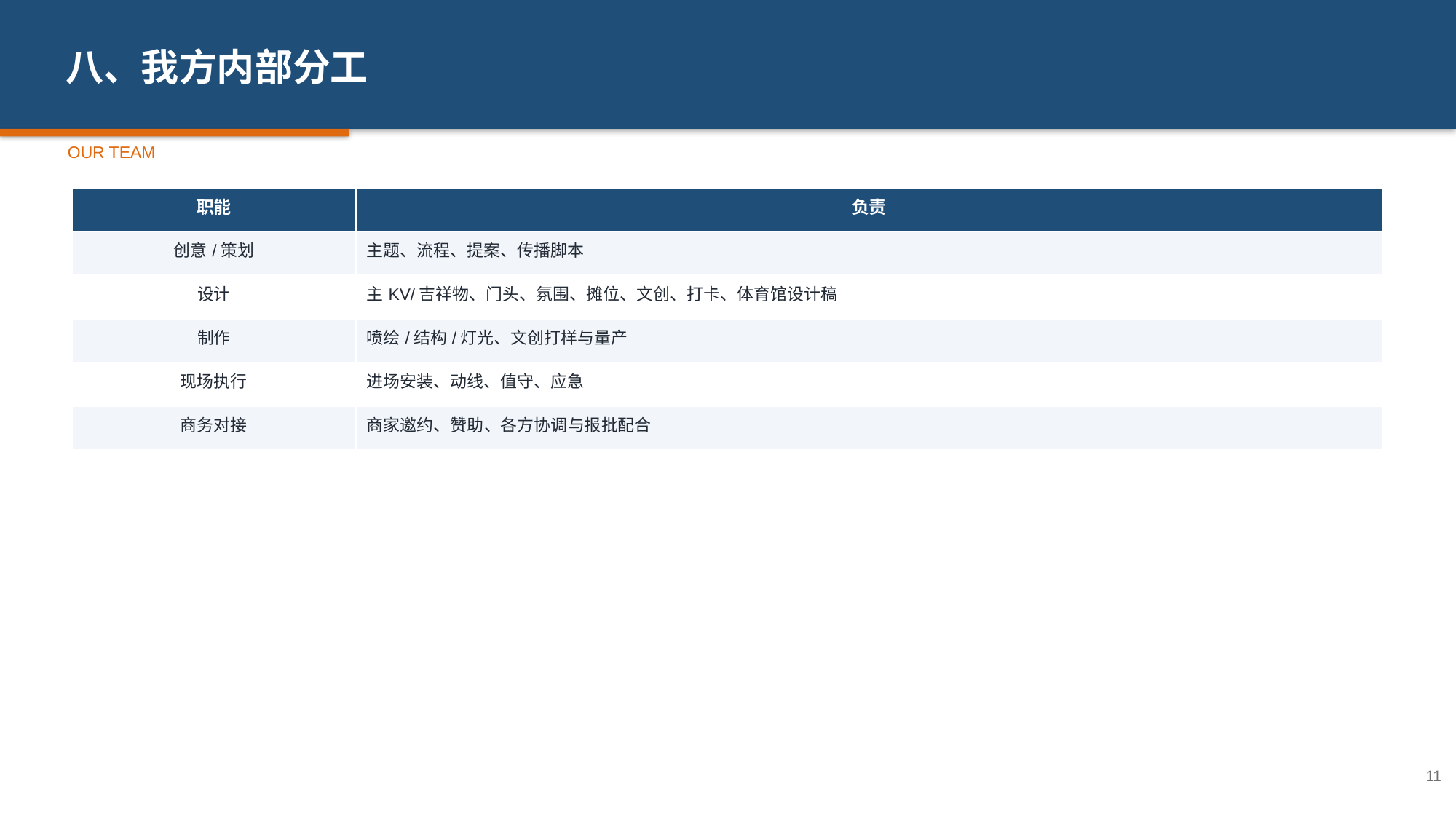

八、我方内部分工

OUR TEAM
| 职能 | 负责 |
| --- | --- |
| 创意/策划 | 主题、流程、提案、传播脚本 |
| 设计 | 主KV/吉祥物、门头、氛围、摊位、文创、打卡、体育馆设计稿 |
| 制作 | 喷绘/结构/灯光、文创打样与量产 |
| 现场执行 | 进场安装、动线、值守、应急 |
| 商务对接 | 商家邀约、赞助、各方协调与报批配合 |
11